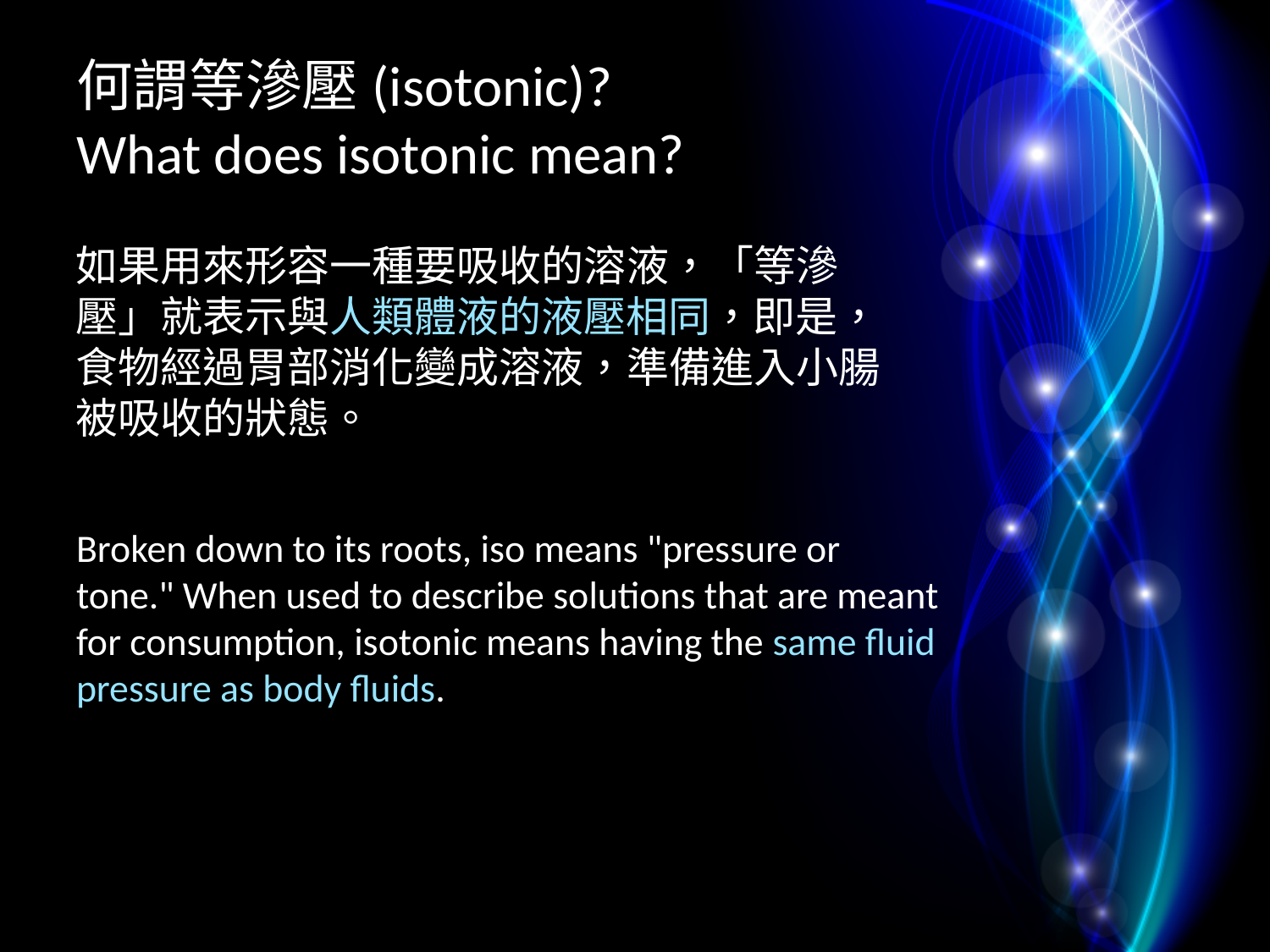

# 何謂等滲壓(isotonic)? What does isotonic mean?
如果用來形容一種要吸收的溶液，「等滲壓」就表示與人類體液的液壓相同，即是，食物經過胃部消化變成溶液，準備進入小腸被吸收的狀態。
Broken down to its roots, iso means "pressure or tone." When used to describe solutions that are meant for consumption, isotonic means having the same fluid pressure as body fluids.